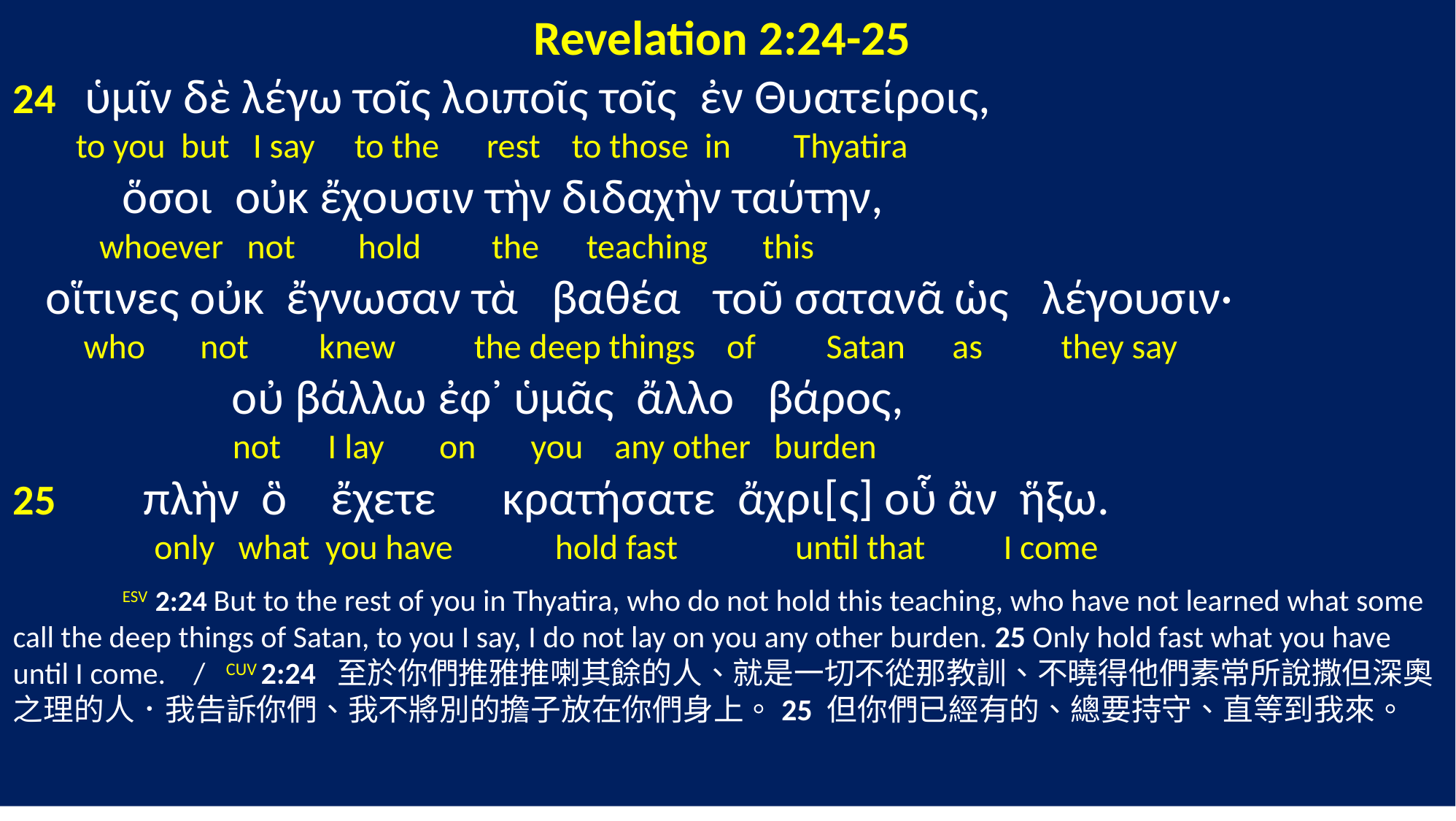

Revelation 2:24-25
24   ὑμῖν δὲ λέγω τοῖς λοιποῖς τοῖς  ἐν Θυατείροις,
        to you  but   I say     to the      rest    to those  in        Thyatira
          ὅσοι  οὐκ ἔχουσιν τὴν διδαχὴν ταύτην,
           whoever   not        hold         the      teaching       this
   οἵτινες οὐκ  ἔγνωσαν τὰ   βαθέα   τοῦ σατανᾶ ὡς   λέγουσιν·
         who       not         knew          the deep things    of         Satan      as          they say
                    οὐ βάλλω ἐφ᾽ ὑμᾶς  ἄλλο   βάρος,
                            not      I lay       on       you    any other   burden
25         πλὴν  ὃ    ἔχετε      κρατήσατε  ἄχρι[ς] οὗ ἂν  ἥξω.
                  only   what  you have             hold fast               until that          I come

	ESV  2:24 But to the rest of you in Thyatira, who do not hold this teaching, who have not learned what some call the deep things of Satan, to you I say, I do not lay on you any other burden. 25 Only hold fast what you have until I come.    /   CUV 2:24  至於你們推雅推喇其餘的人、就是一切不從那教訓、不曉得他們素常所說撒但深奧之理的人．我告訴你們、我不將別的擔子放在你們身上。25 但你們已經有的、總要持守、直等到我來。